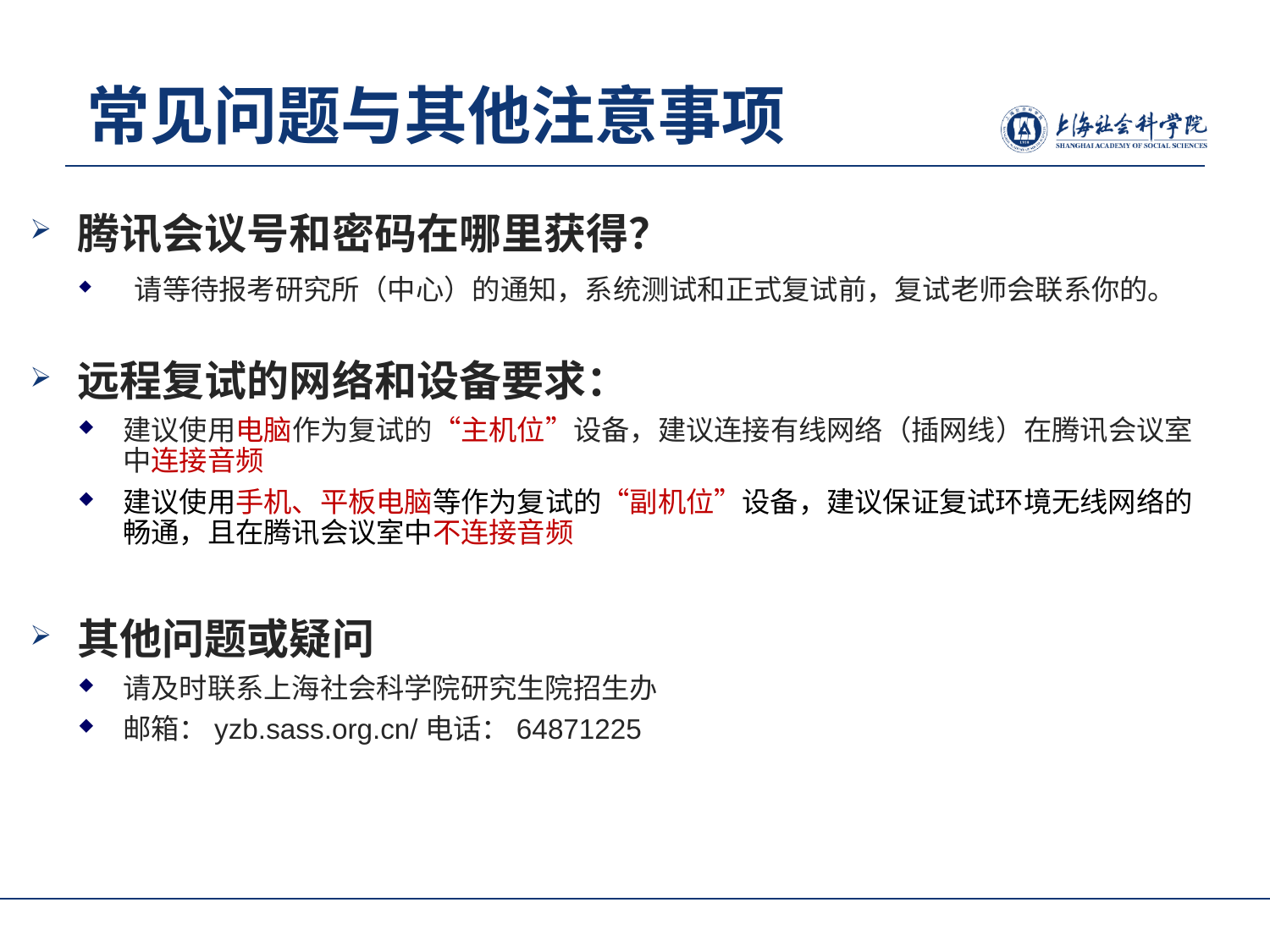

# 常见问题与其他注意事项
腾讯会议号和密码在哪里获得？
 请等待报考研究所（中心）的通知，系统测试和正式复试前，复试老师会联系你的。

远程复试的网络和设备要求：
建议使用电脑作为复试的“主机位”设备，建议连接有线网络（插网线）在腾讯会议室中连接音频
建议使用手机、平板电脑等作为复试的“副机位”设备，建议保证复试环境无线网络的畅通，且在腾讯会议室中不连接音频

其他问题或疑问
请及时联系上海社会科学院研究生院招生办
邮箱：yzb.sass.org.cn/电话：64871225